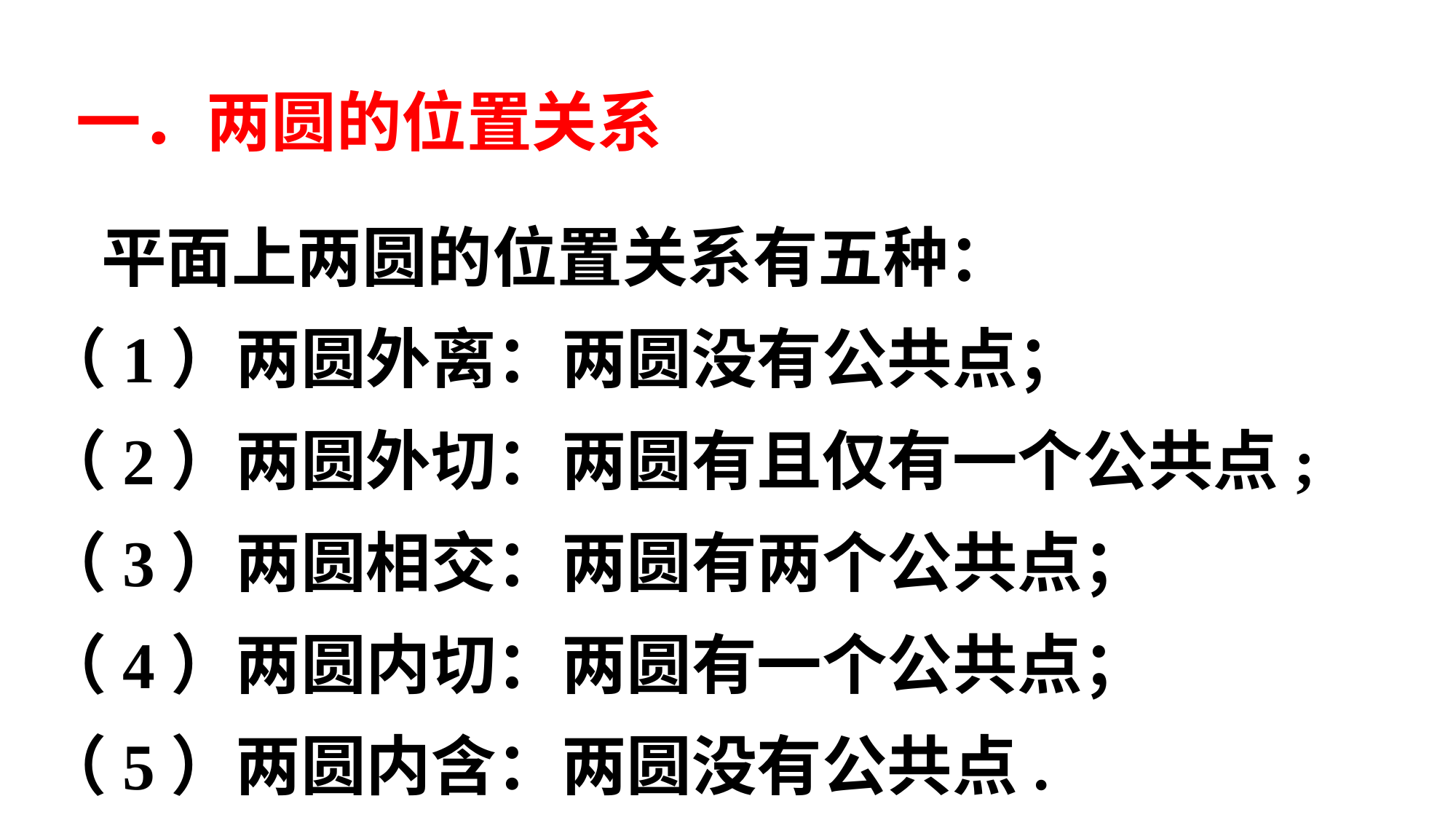

一．两圆的位置关系
   平面上两圆的位置关系有五种：
（1）两圆外离：两圆没有公共点；
（2）两圆外切：两圆有且仅有一个公共点;
（3）两圆相交：两圆有两个公共点；
（4）两圆内切：两圆有一个公共点；
（5）两圆内含：两圆没有公共点.